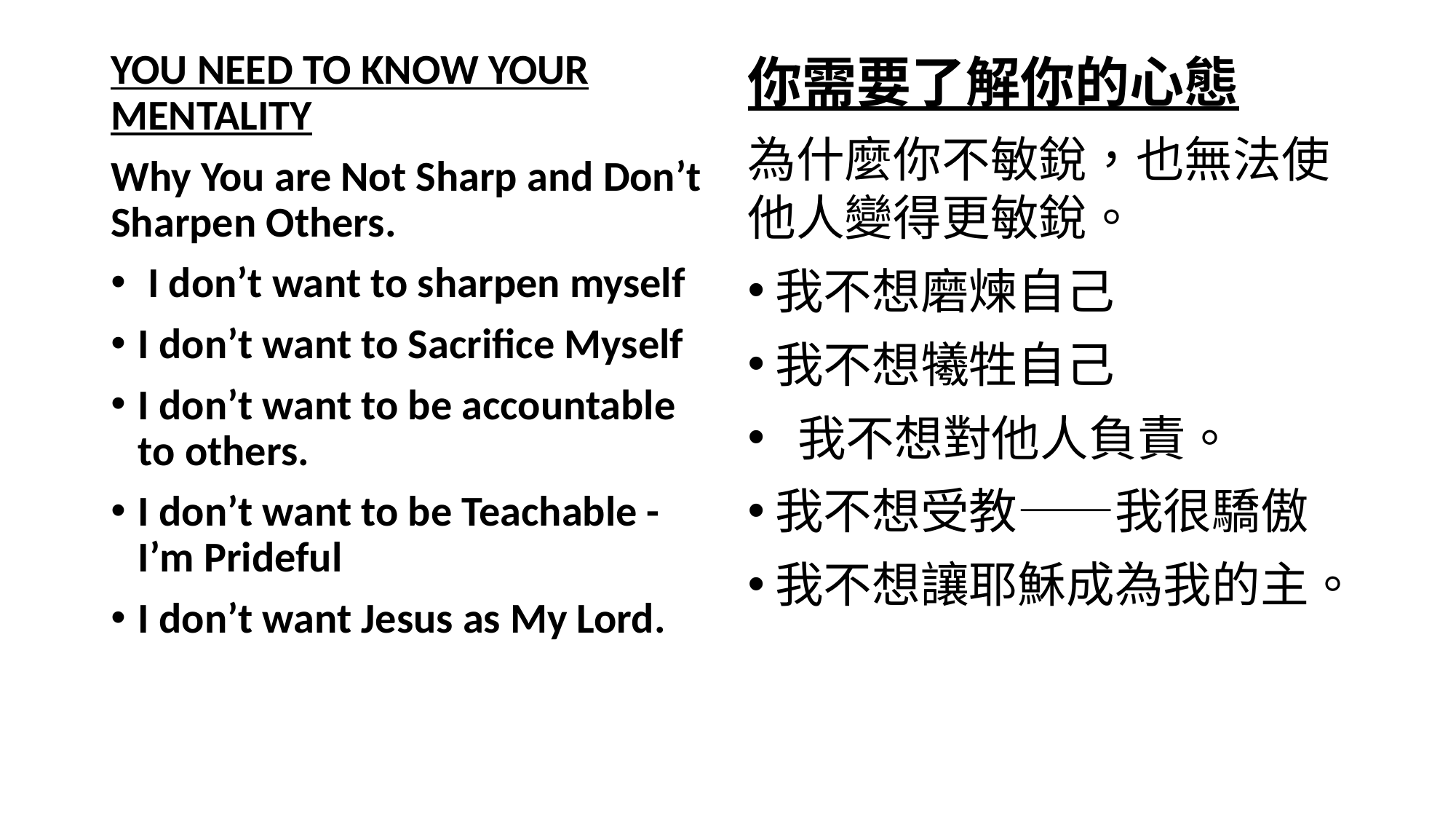

YOU NEED TO KNOW YOUR MENTALITY
Why You are Not Sharp and Don’t Sharpen Others.
 I don’t want to sharpen myself
I don’t want to Sacrifice Myself
I don’t want to be accountable to others.
I don’t want to be Teachable - I’m Prideful
I don’t want Jesus as My Lord.

你需要了解你的心態
為什麼你不敏銳，也無法使他人變得更敏銳。
我不想磨煉自己
我不想犧牲自己
 我不想對他人負責。
我不想受教——我很驕傲
我不想讓耶穌成為我的主。